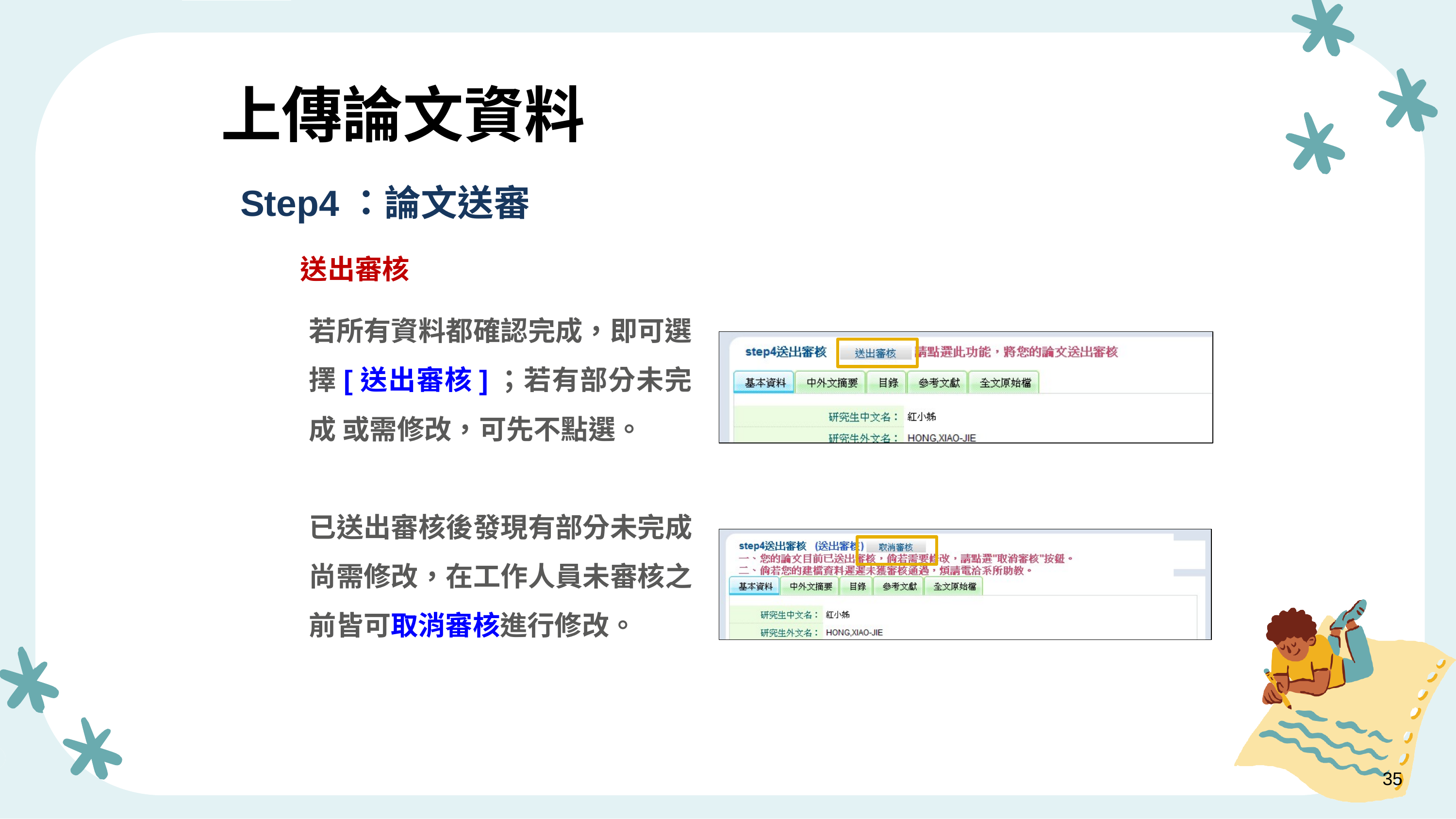

上傳論文資料
Step4：論文送審
送出審核
若所有資料都確認完成，即可選 擇[送出審核]；若有部分未完成 或需修改，可先不點選。

已送出審核後發現有部分未完成 尚需修改，在工作人員未審核之 前皆可取消審核進行修改。

35